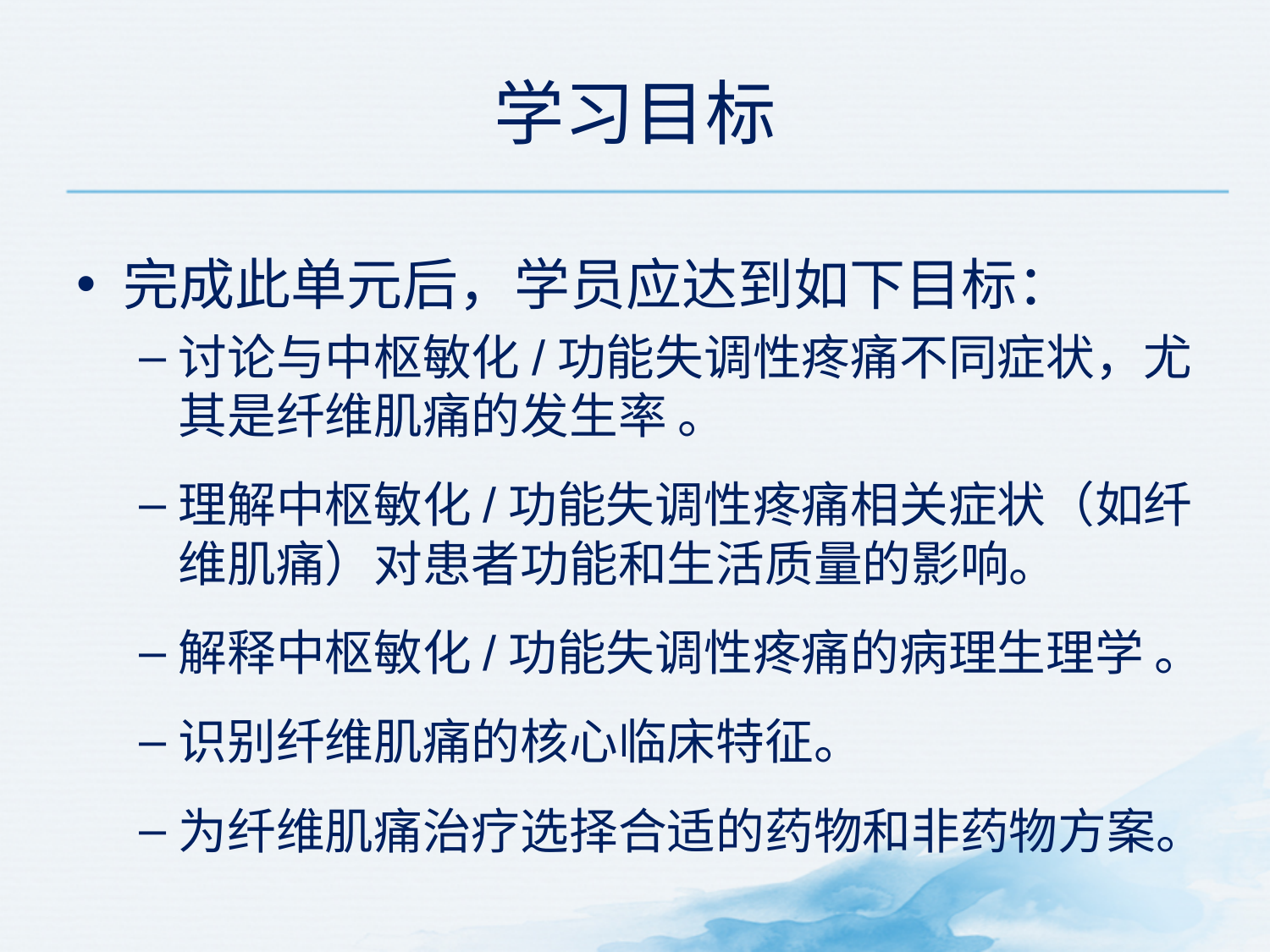

# 学习目标
完成此单元后，学员应达到如下目标：
讨论与中枢敏化/功能失调性疼痛不同症状，尤其是纤维肌痛的发生率 。
理解中枢敏化/功能失调性疼痛相关症状（如纤维肌痛）对患者功能和生活质量的影响。
解释中枢敏化/功能失调性疼痛的病理生理学 。
识别纤维肌痛的核心临床特征。
为纤维肌痛治疗选择合适的药物和非药物方案。